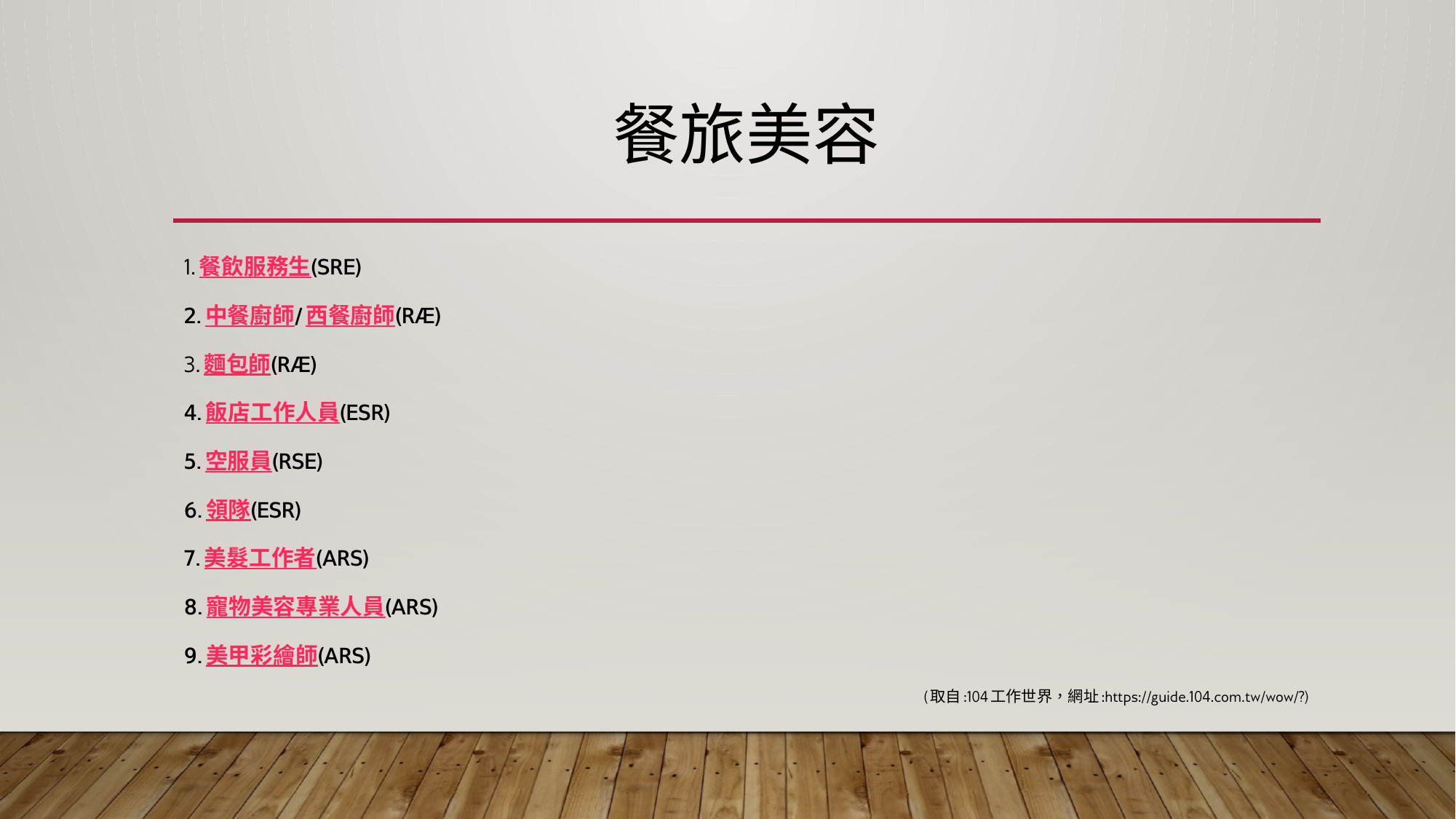

# 餐旅美容
1.餐飲服務生(SRE)
2.中餐廚師/西餐廚師(RAE)
3.麵包師(RAE)
4.飯店工作人員(ESR)
5.空服員(RSE)
6.領隊(ESR)
7.美髮工作者(ARS)
8.寵物美容專業人員(ARS)
9.美甲彩繪師(ARS)
(取自:104工作世界，網址:https://guide.104.com.tw/wow/?)